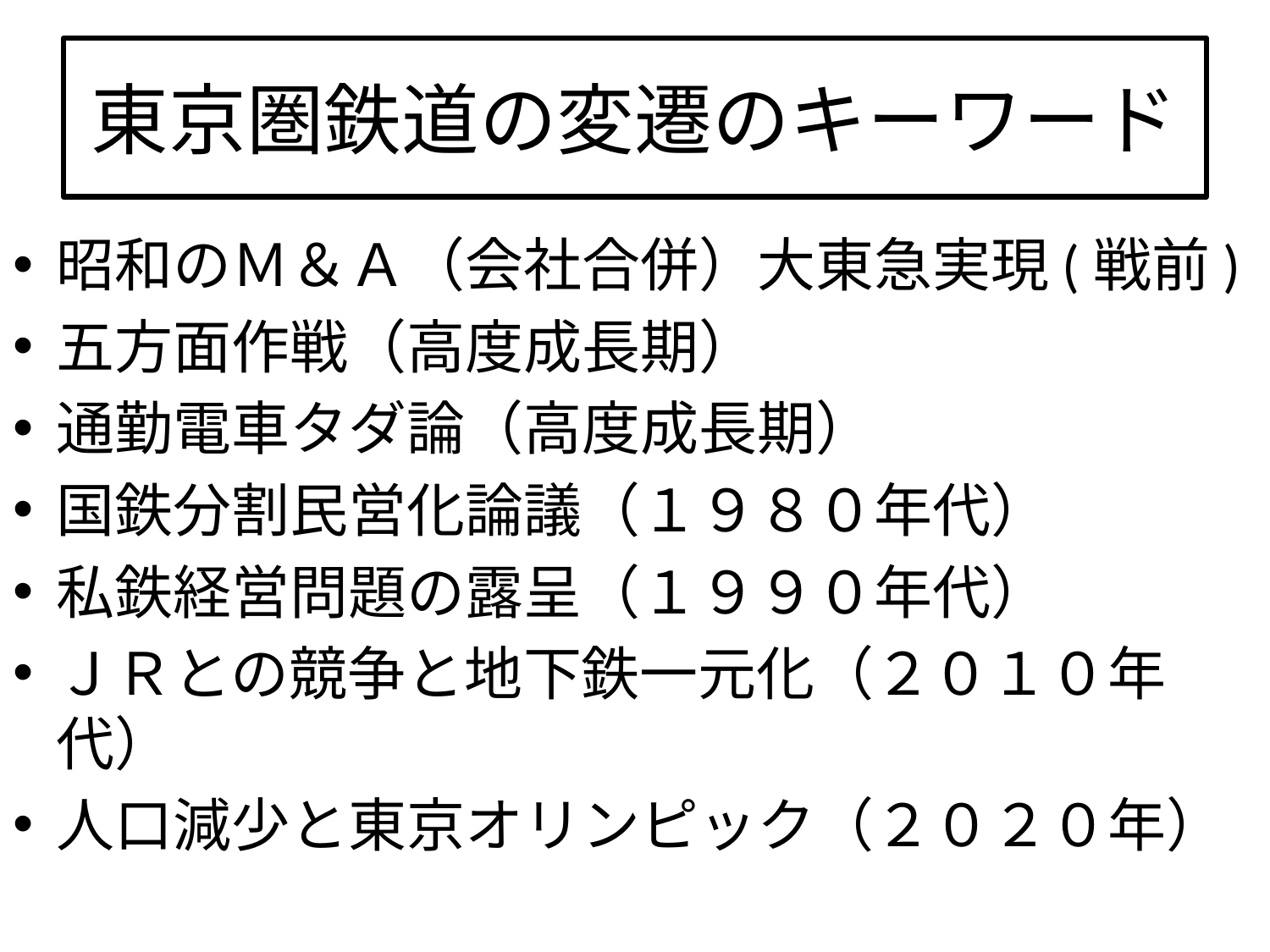

# 東京圏鉄道の変遷のキーワード
昭和のＭ＆Ａ（会社合併）大東急実現(戦前)
五方面作戦（高度成長期）
通勤電車タダ論（高度成長期）
国鉄分割民営化論議（１９８０年代）
私鉄経営問題の露呈（１９９０年代）
ＪＲとの競争と地下鉄一元化（２０１０年代）
人口減少と東京オリンピック（２０２０年）